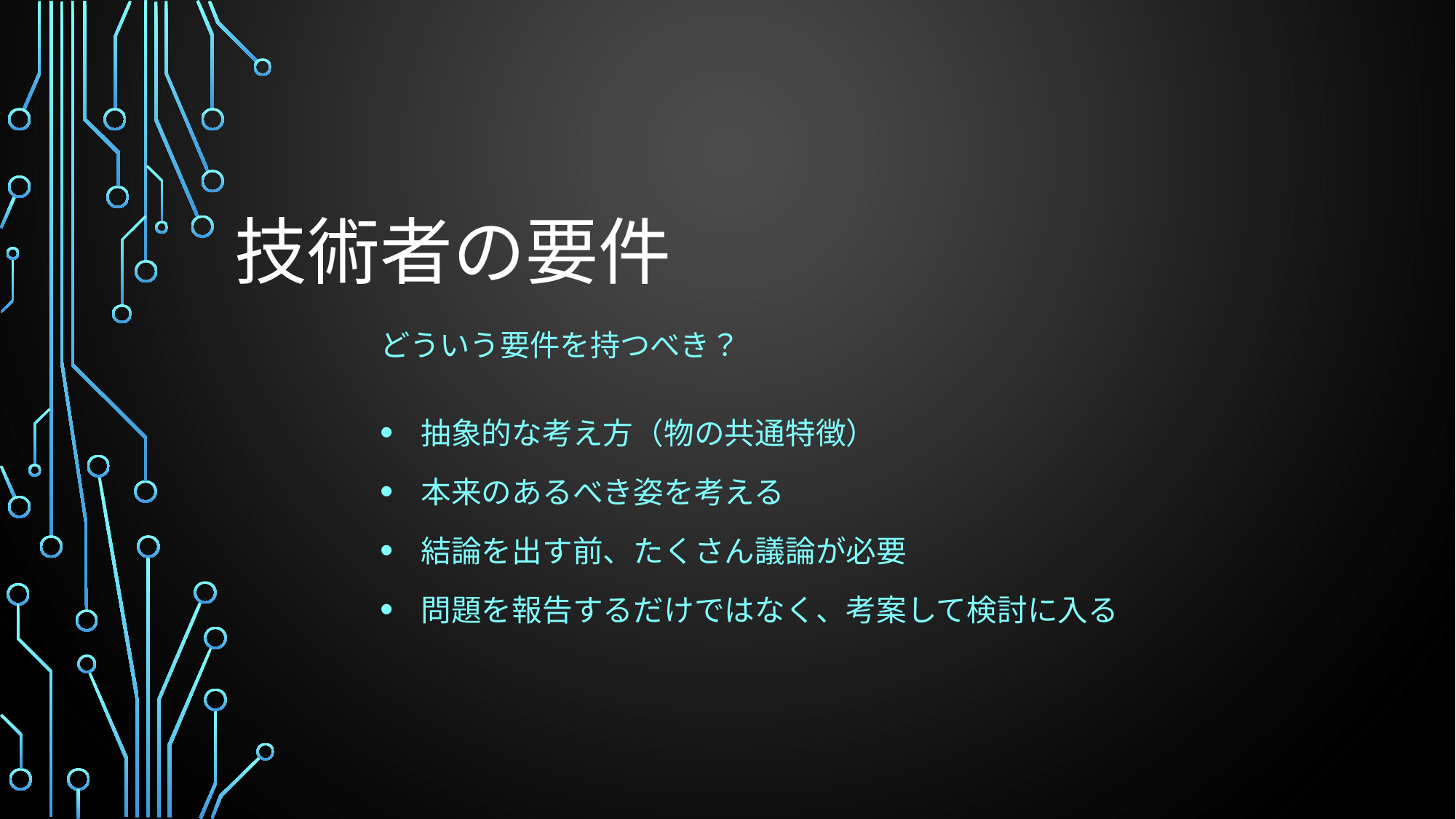

# 技術者の要件
どういう要件を持つべき？
抽象的な考え方（物の共通特徴）
本来のあるべき姿を考える
結論を出す前、たくさん議論が必要
問題を報告するだけではなく、考案して検討に入る